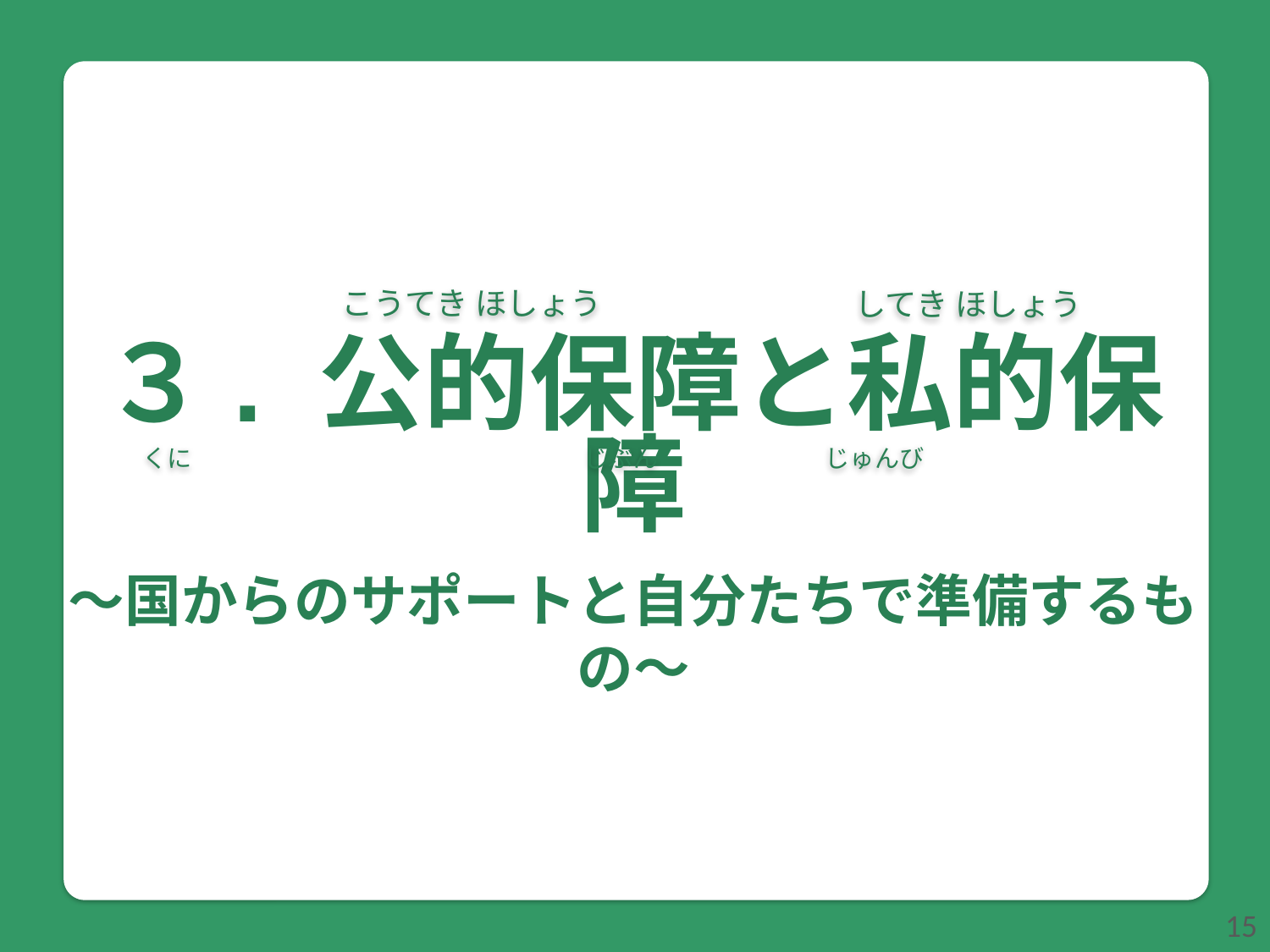

こうてき ほしょう
してき ほしょう
３. 公的保障と私的保障
～国からのサポートと自分たちで準備するもの～
くに
じゅんび
じぶん
15